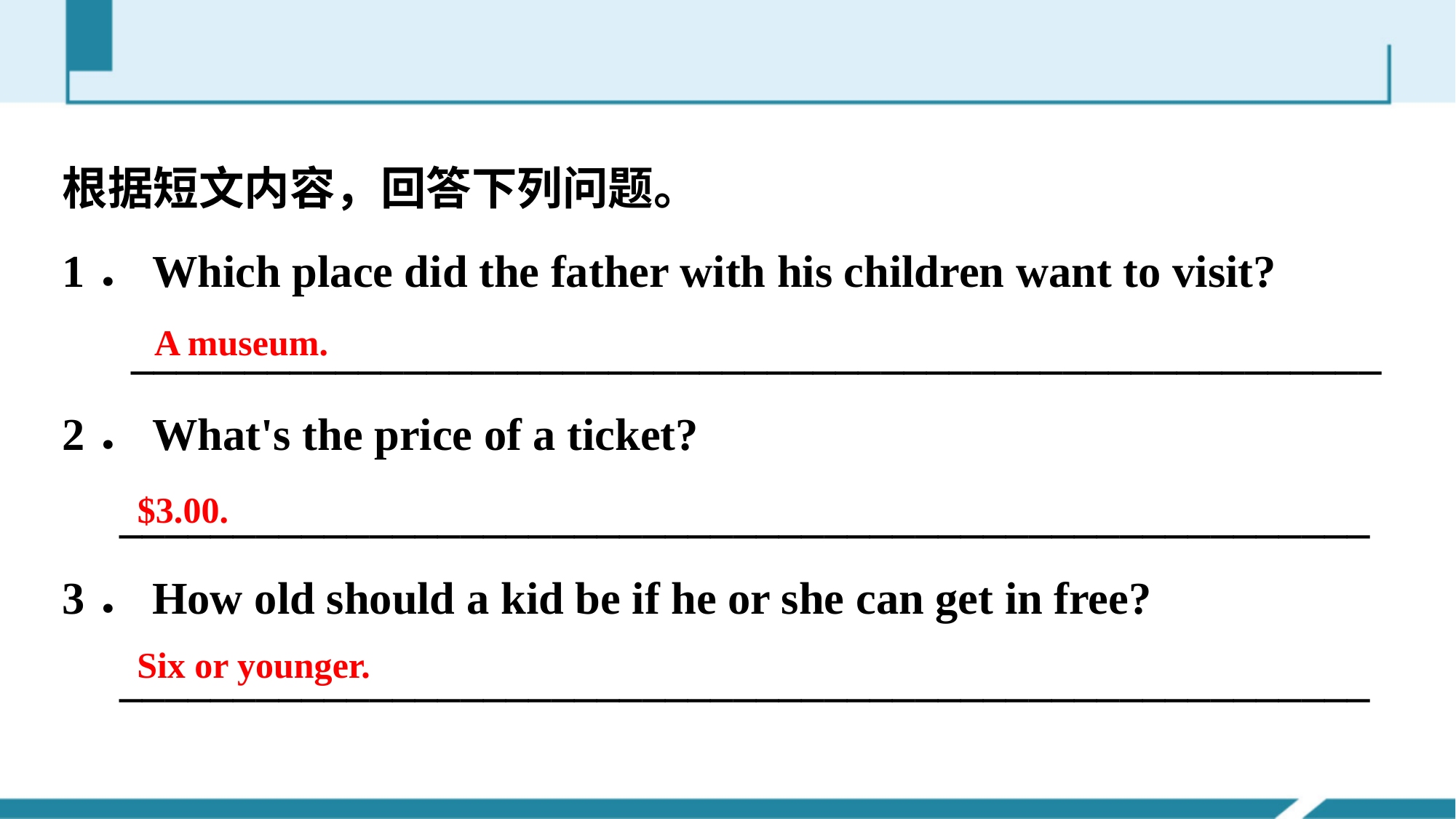

根据短文内容，回答下列问题。
1．Which place did the father with his children want to visit?
      _______________________________________________________
2．What's the price of a ticket?
     _______________________________________________________
3．How old should a kid be if he or she can get in free?
     _______________________________________________________

A museum.
$3.00.
Six or younger.